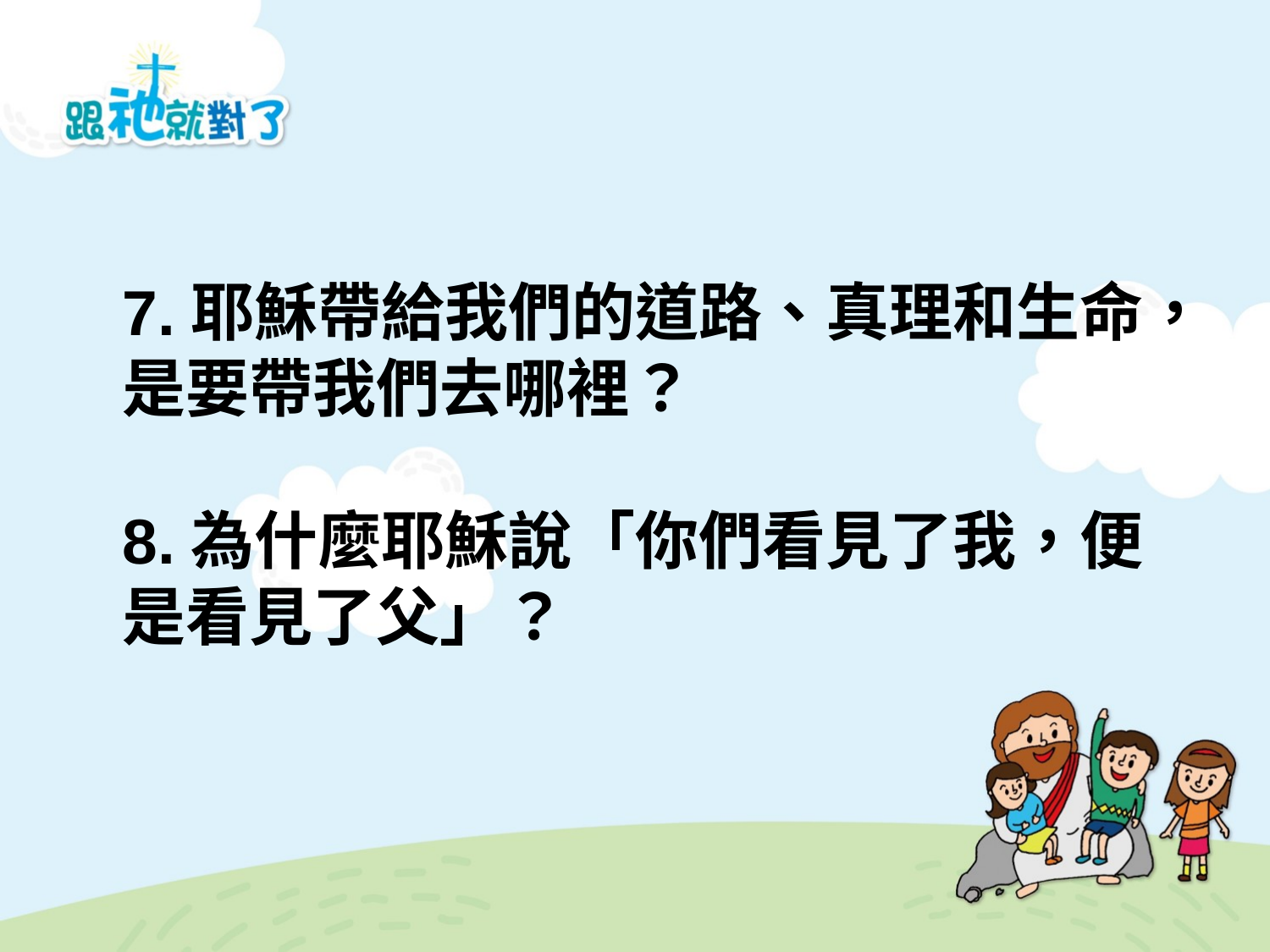

7.耶穌帶給我們的道路、真理和生命，是要帶我們去哪裡？

8.為什麼耶穌說「你們看見了我，便是看見了父」？